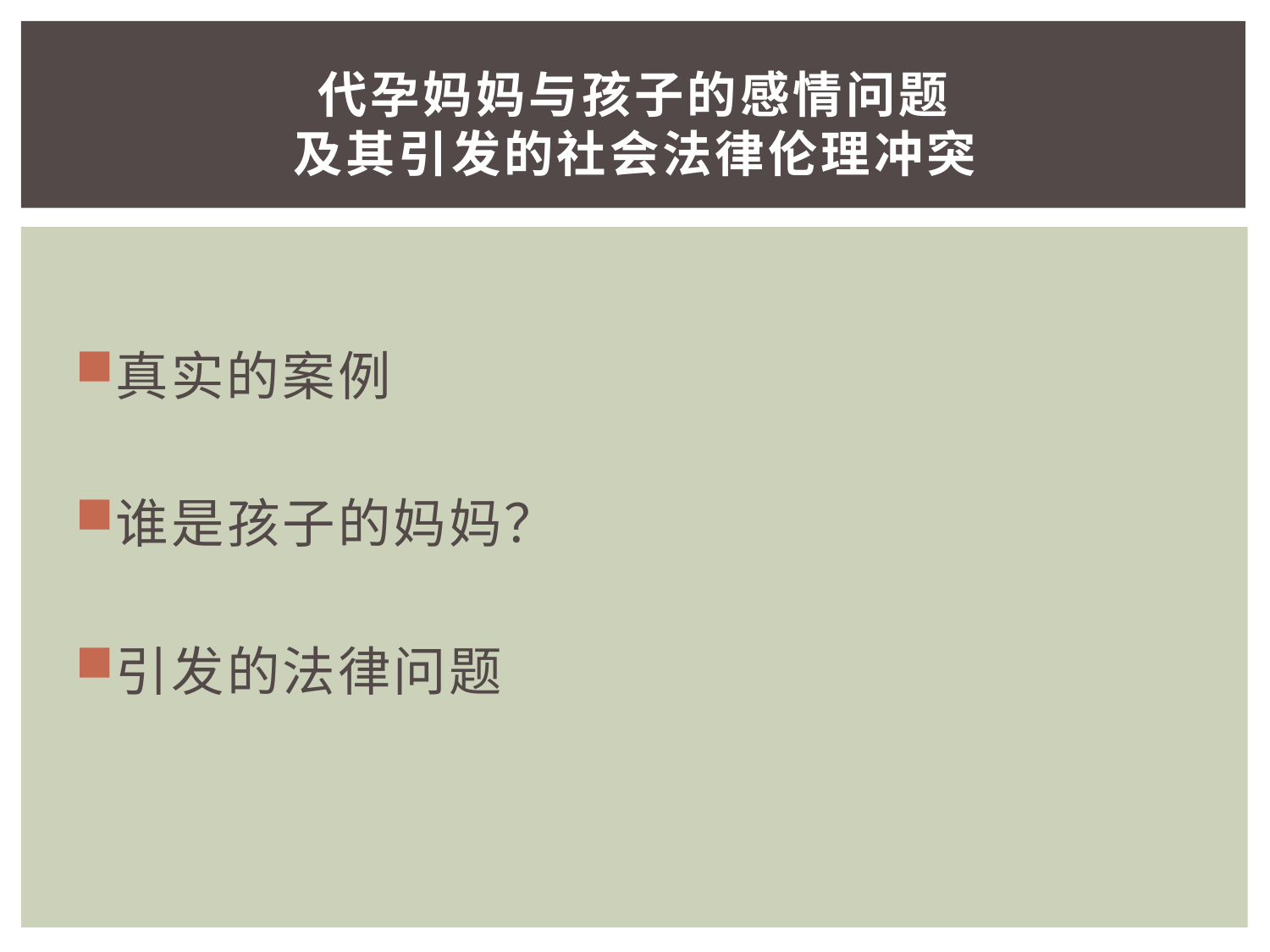

# 代孕妈妈与孩子的感情问题 及其引发的社会法律伦理冲突
真实的案例

谁是孩子的妈妈？

引发的法律问题